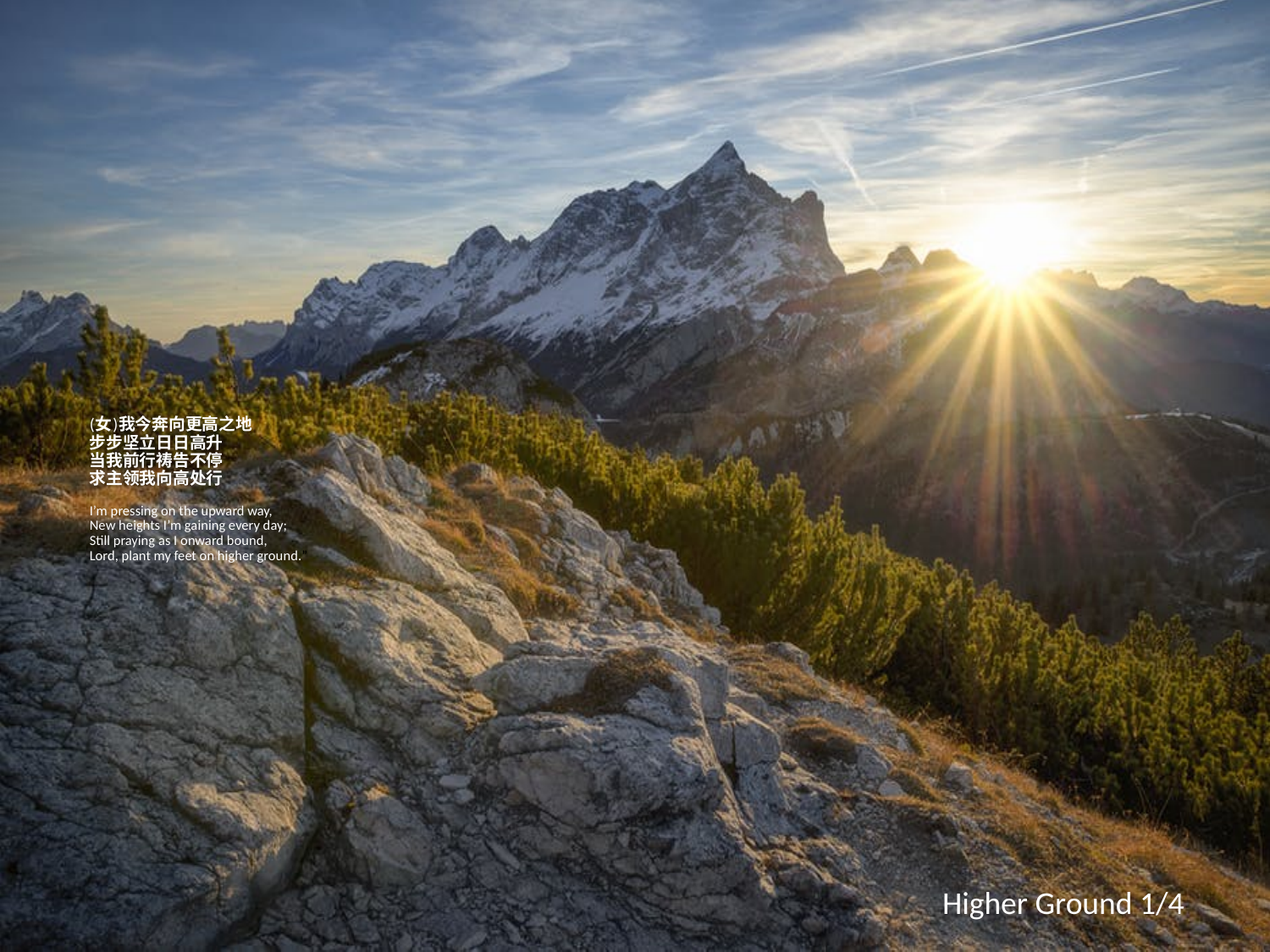

# (女)我今奔向更高之地 步步坚立日日高升 当我前行祷告不停 求主领我向高处行 I’m pressing on the upward way, New heights I’m gaining every day; Still praying as I onward bound, Lord, plant my feet on higher ground.”
Higher Ground 1/4